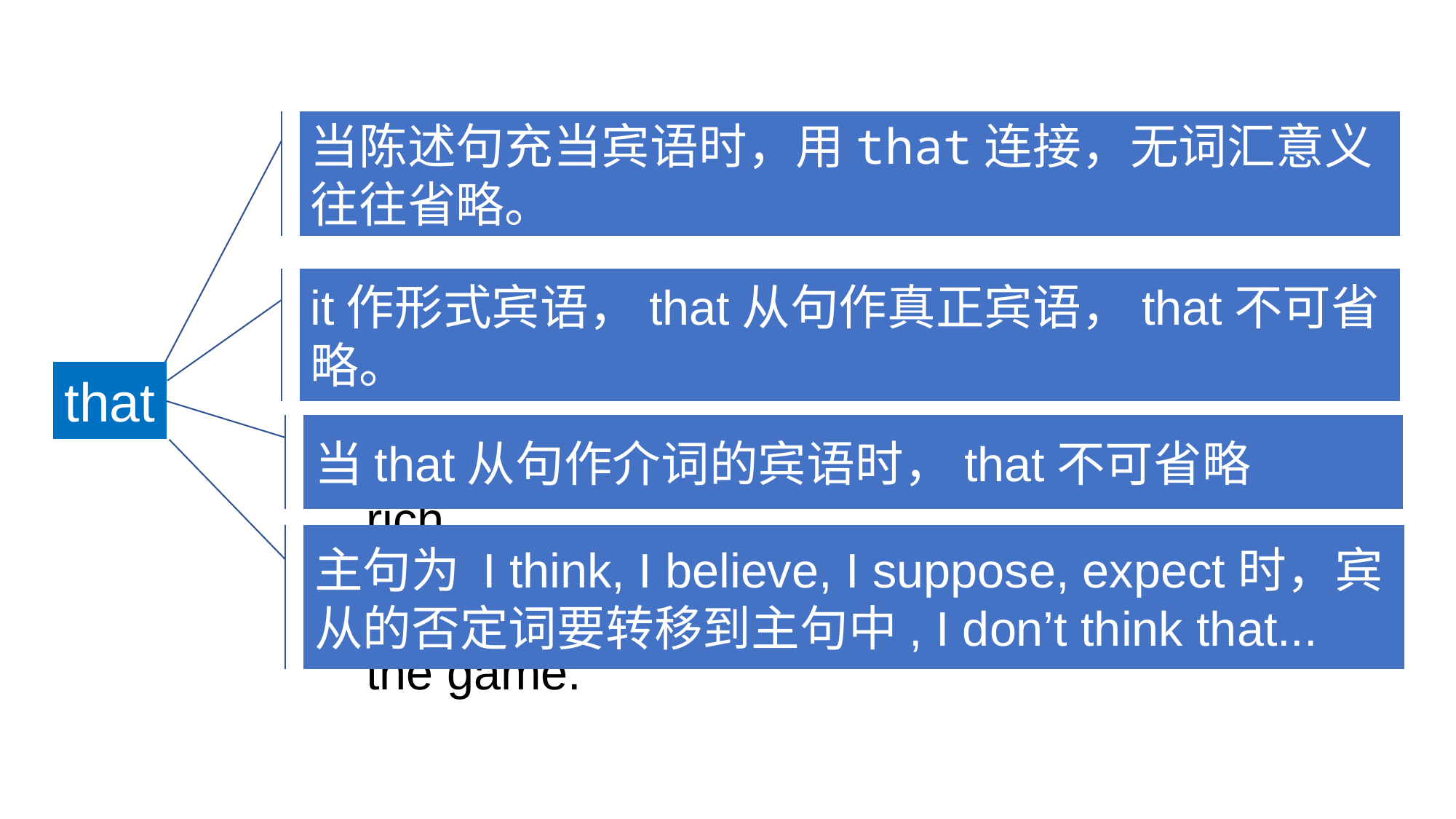

当陈述句充当宾语时，用that连接，无词汇意义往往省略。
(that)
We have to admit ______ we don’t have a free choice of what to do next.
We consider it an honor ______ we can have the pleasure of serving you
I know nothing about him except ____ he is rich.
I don’t think _____ it is a wise decision to quit the game.
that
it作形式宾语，that从句作真正宾语，that不可省略。
that
当that从句作介词的宾语时，that不可省略
that
that
主句为 I think, I believe, I suppose, expect时，宾从的否定词要转移到主句中, I don’t think that...